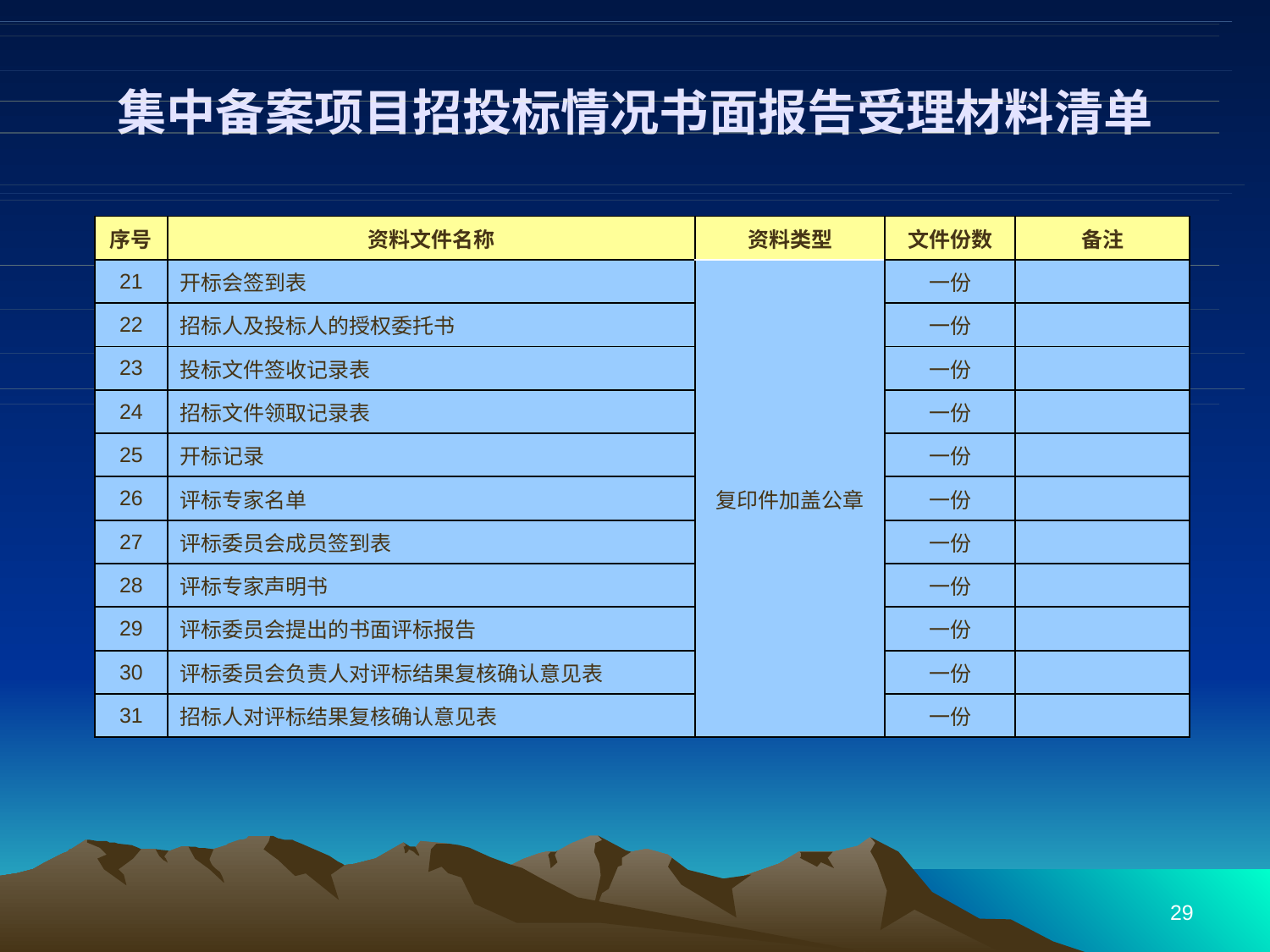

# 集中备案项目招投标情况书面报告受理材料清单

| 序号 | 资料文件名称 | 资料类型 | 文件份数 | 备注 |
| --- | --- | --- | --- | --- |
| 21 | 开标会签到表 | 复印件加盖公章 | 一份 |  |
| 22 | 招标人及投标人的授权委托书 |  | 一份 |  |
| 23 | 投标文件签收记录表 |  | 一份 |  |
| 24 | 招标文件领取记录表 |  | 一份 |  |
| 25 | 开标记录 |  | 一份 |  |
| 26 | 评标专家名单 |  | 一份 |  |
| 27 | 评标委员会成员签到表 |  | 一份 |  |
| 28 | 评标专家声明书 |  | 一份 |  |
| 29 | 评标委员会提出的书面评标报告 |  | 一份 |  |
| 30 | 评标委员会负责人对评标结果复核确认意见表 |  | 一份 |  |
| 31 | 招标人对评标结果复核确认意见表 |  | 一份 |  |

29